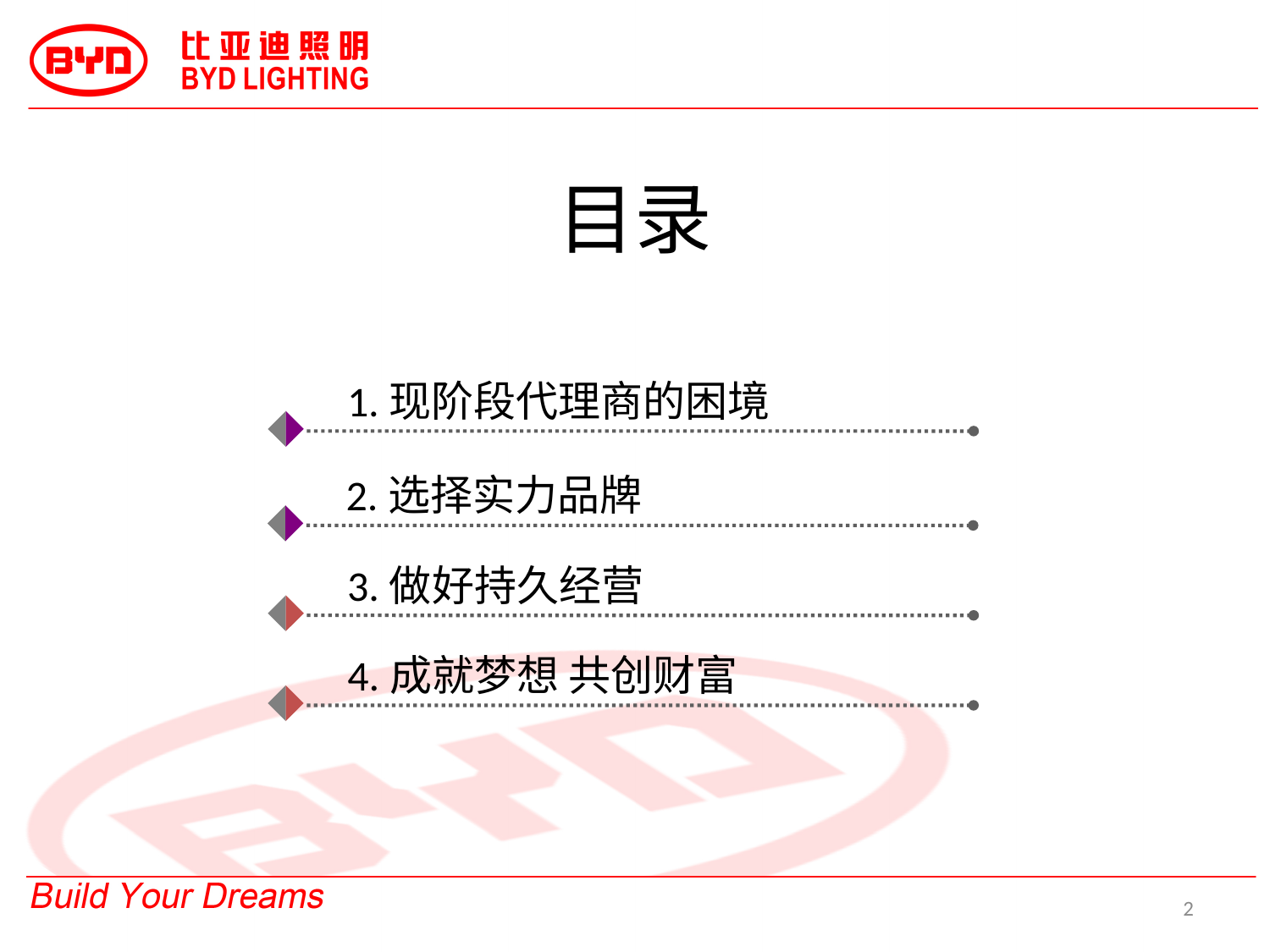

# 目录
1.现阶段代理商的困境

2.选择实力品牌

3.做好持久经营

4.成就梦想 共创财富

2